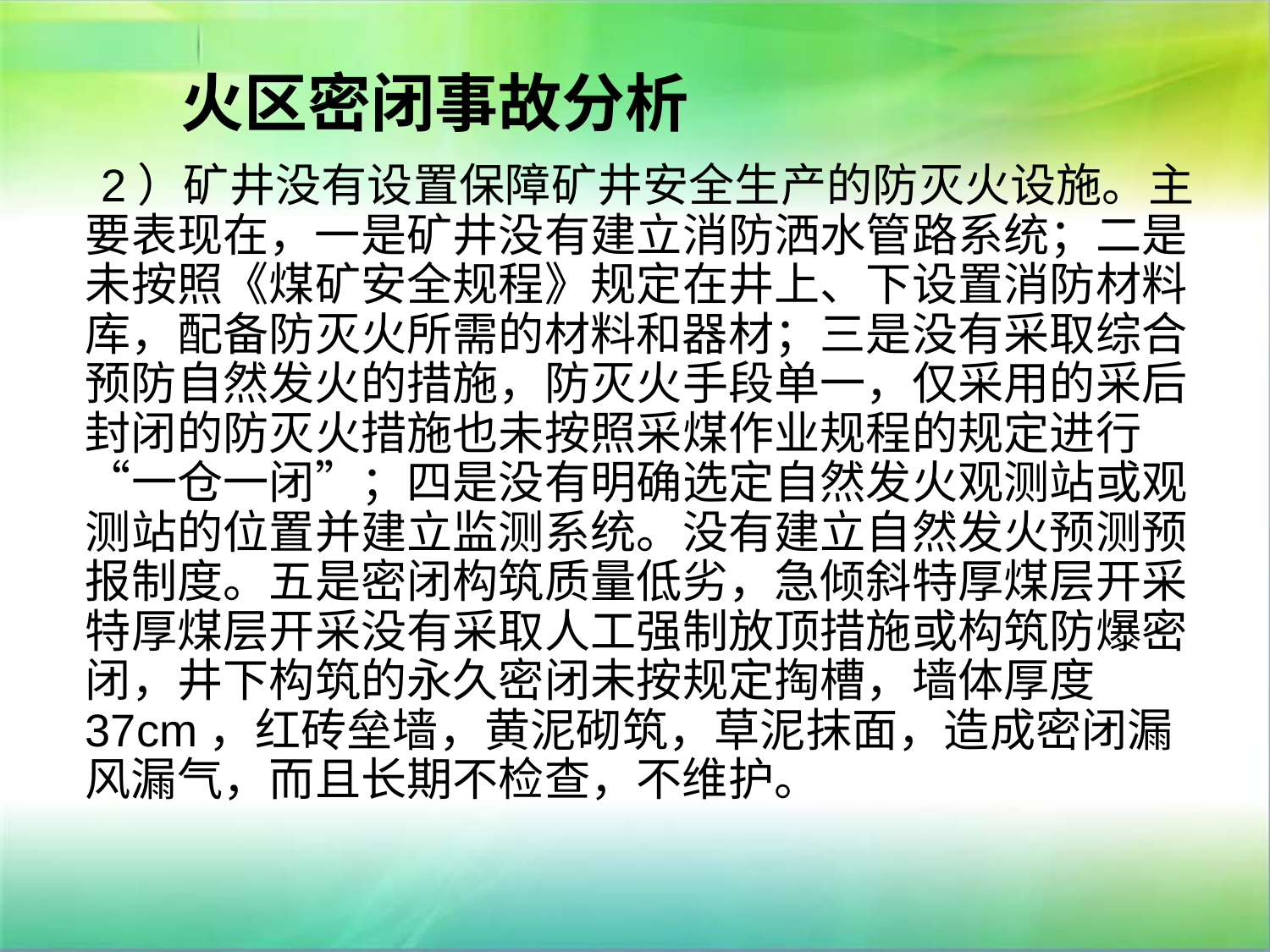

# 火区密闭事故分析
     2）矿井没有设置保障矿井安全生产的防灭火设施。主要表现在，一是矿井没有建立消防洒水管路系统；二是未按照《煤矿安全规程》规定在井上、下设置消防材料库，配备防灭火所需的材料和器材；三是没有采取综合预防自然发火的措施，防灭火手段单一，仅采用的采后封闭的防灭火措施也未按照采煤作业规程的规定进行“一仓一闭”；四是没有明确选定自然发火观测站或观测站的位置并建立监测系统。没有建立自然发火预测预报制度。五是密闭构筑质量低劣，急倾斜特厚煤层开采特厚煤层开采没有采取人工强制放顶措施或构筑防爆密闭，井下构筑的永久密闭未按规定掏槽，墙体厚度37cm，红砖垒墙，黄泥砌筑，草泥抹面，造成密闭漏风漏气，而且长期不检查，不维护。